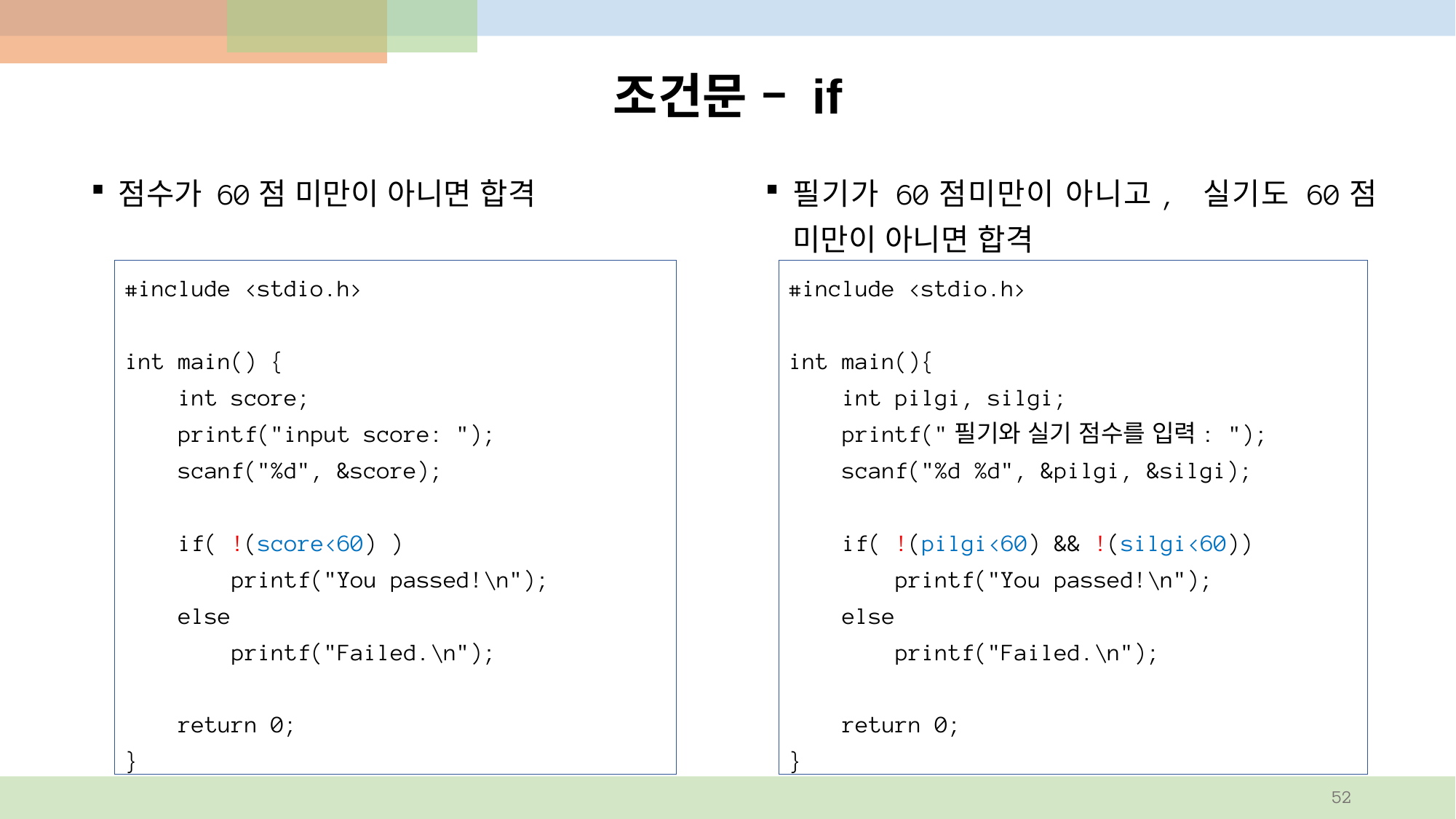

# 조건문 – if
필기가 60점미만이 아니고, 실기도 60점 미만이 아니면 합격

점수가 60점 미만이 아니면 합격
#include <stdio.h>

int main() {
    int score;
    printf("input score: ");
    scanf("%d", &score);

    if( !(score<60) )
        printf("You passed!\n");
    else
        printf("Failed.\n");

    return 0;
}
#include <stdio.h>

int main(){
    int pilgi, silgi;
    printf("필기와 실기 점수를 입력: ");
    scanf("%d %d", &pilgi, &silgi);

    if( !(pilgi<60) && !(silgi<60))
        printf("You passed!\n");
    else
        printf("Failed.\n");

    return 0;
}
52